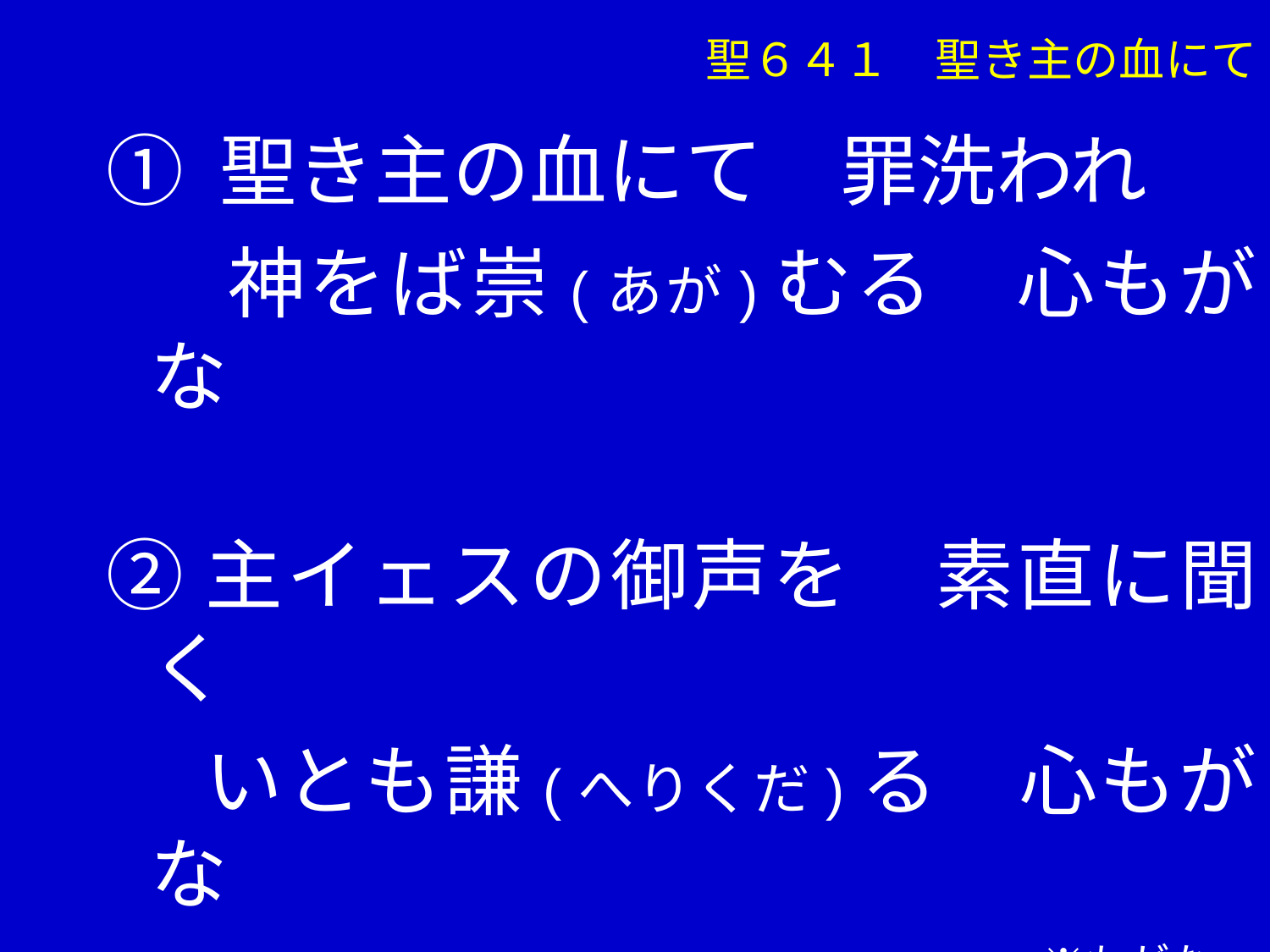

聖６４１　聖き主の血にて
① 聖き主の血にて　罪洗われ
　  神をば崇(あが)むる　心もがな

②主イェスの御声を　素直に聞く
　 いとも謙(へりくだ)る　心もがな
　　　　　　　　　　　　　　　　　　　　　　※もがな=であって欲しい